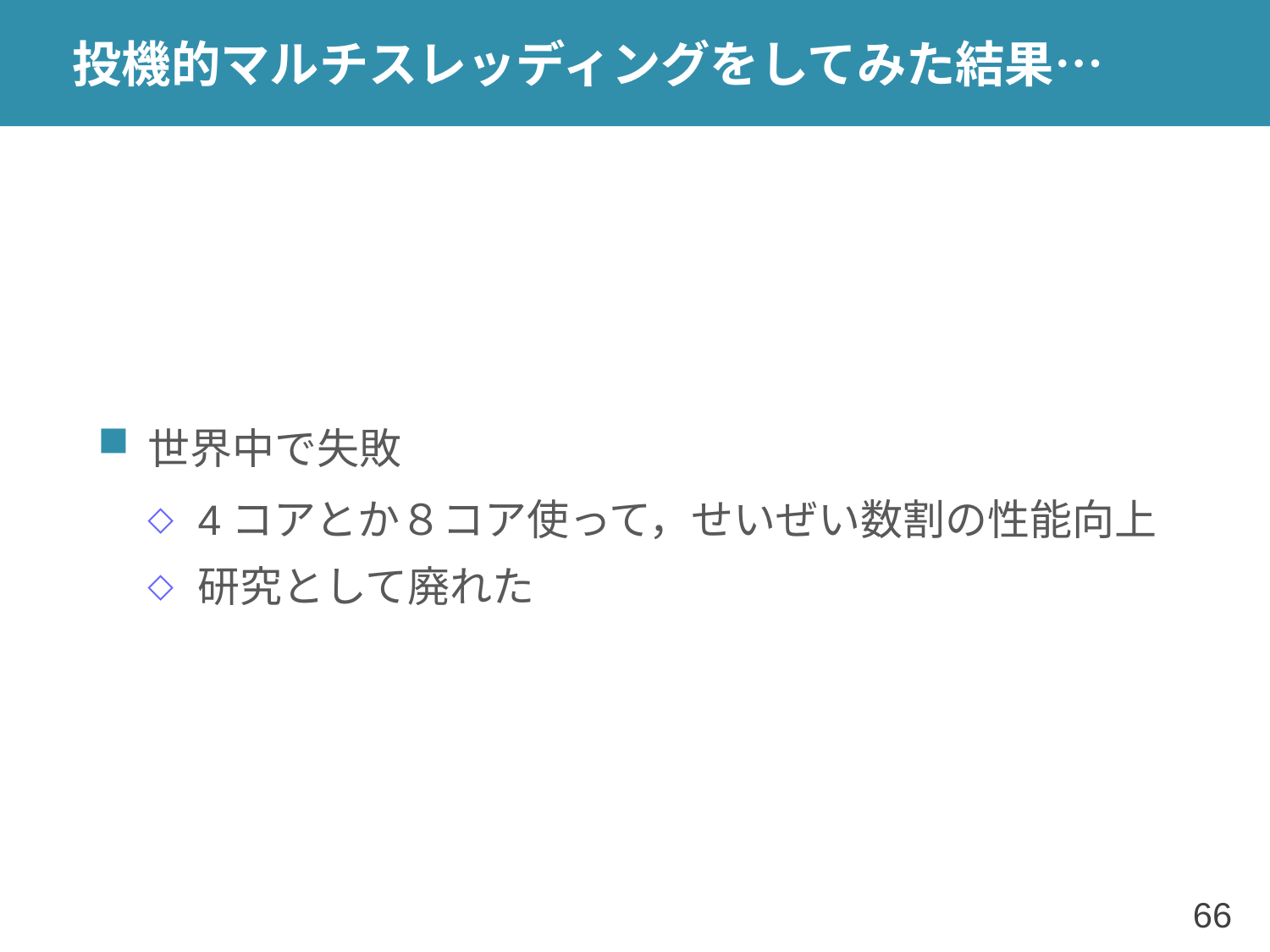

# 投機的マルチスレッディングをしてみた結果…
世界中で失敗
4コアとか８コア使って，せいぜい数割の性能向上
研究として廃れた